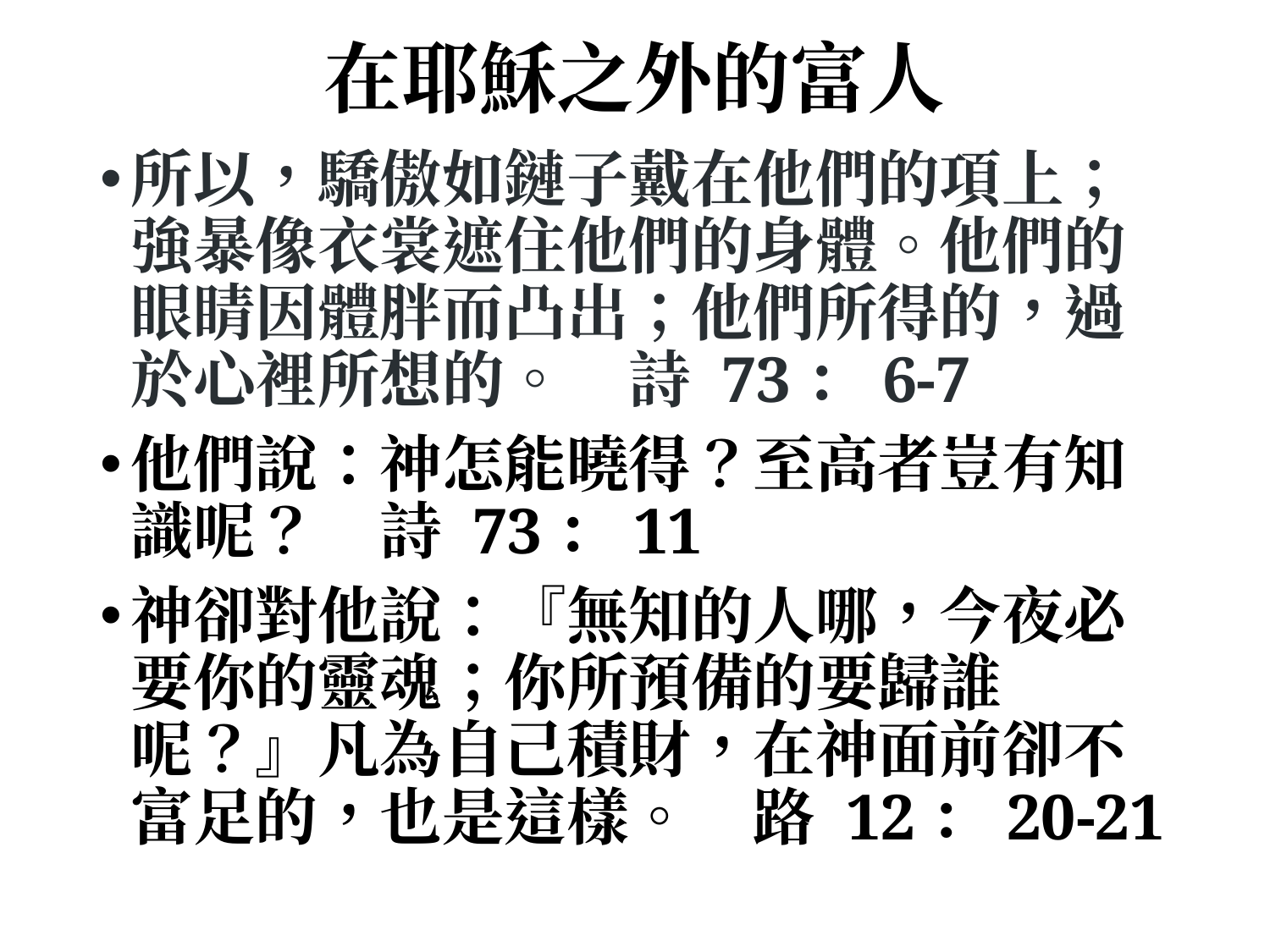

# 在耶穌之外的富人
所以，驕傲如鏈子戴在他們的項上；強暴像衣裳遮住他們的身體。他們的眼睛因體胖而凸出；他們所得的，過於心裡所想的。		詩 73：6-7
他們說：神怎能曉得？至高者豈有知識呢？ 			詩 73：11
神卻對他說：『無知的人哪，今夜必要你的靈魂；你所預備的要歸誰呢？』凡為自己積財，在神面前卻不富足的，也是這樣。			路 12：20-21